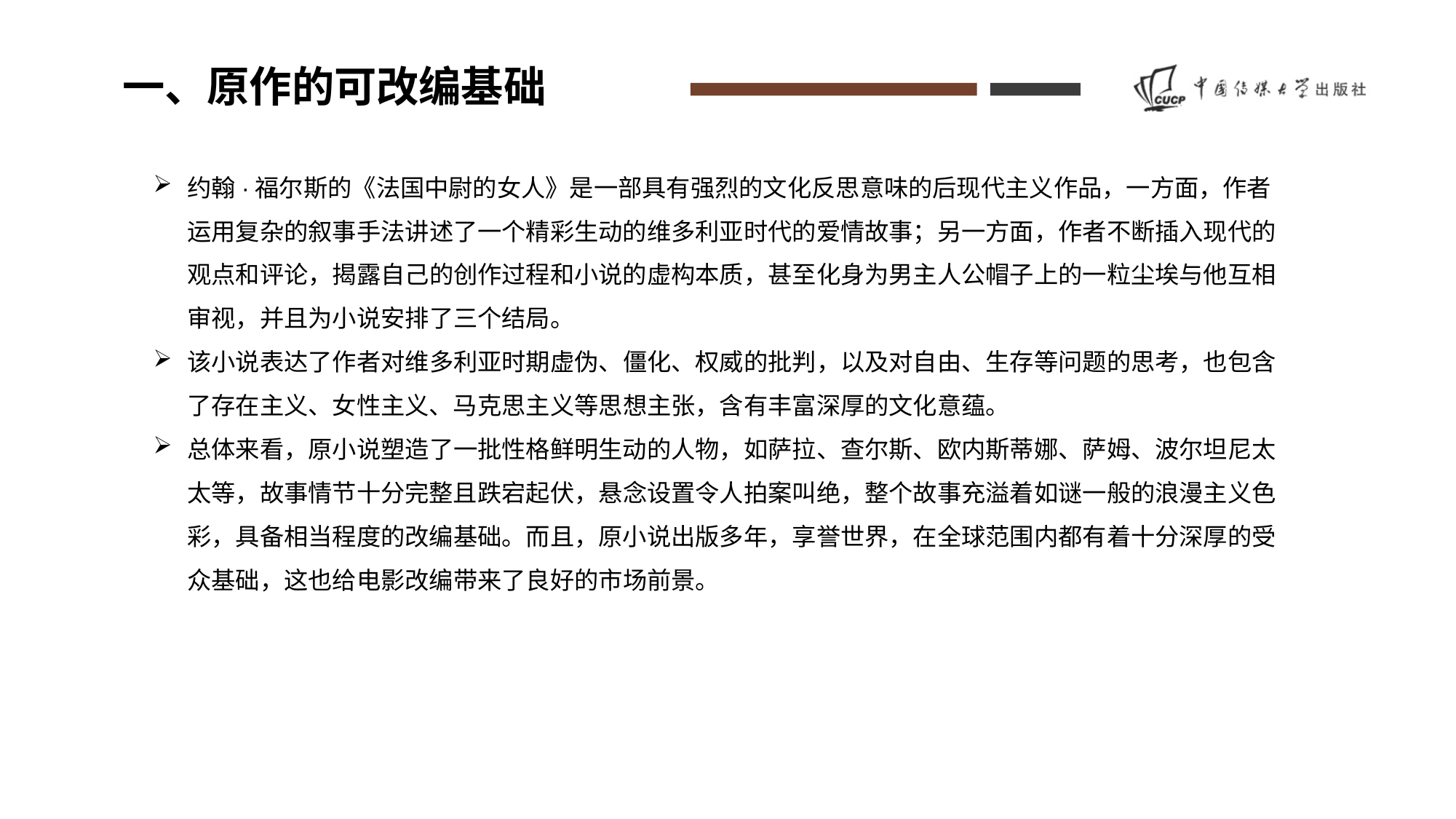

一、原作的可改编基础

约翰·福尔斯的《法国中尉的女人》是一部具有强烈的文化反思意味的后现代主义作品，一方面，作者运用复杂的叙事手法讲述了一个精彩生动的维多利亚时代的爱情故事；另一方面，作者不断插入现代的观点和评论，揭露自己的创作过程和小说的虚构本质，甚至化身为男主人公帽子上的一粒尘埃与他互相审视，并且为小说安排了三个结局。
该小说表达了作者对维多利亚时期虚伪、僵化、权威的批判，以及对自由、生存等问题的思考，也包含了存在主义、女性主义、马克思主义等思想主张，含有丰富深厚的文化意蕴。
总体来看，原小说塑造了一批性格鲜明生动的人物，如萨拉、查尔斯、欧内斯蒂娜、萨姆、波尔坦尼太太等，故事情节十分完整且跌宕起伏，悬念设置令人拍案叫绝，整个故事充溢着如谜一般的浪漫主义色彩，具备相当程度的改编基础。而且，原小说出版多年，享誉世界，在全球范围内都有着十分深厚的受众基础，这也给电影改编带来了良好的市场前景。